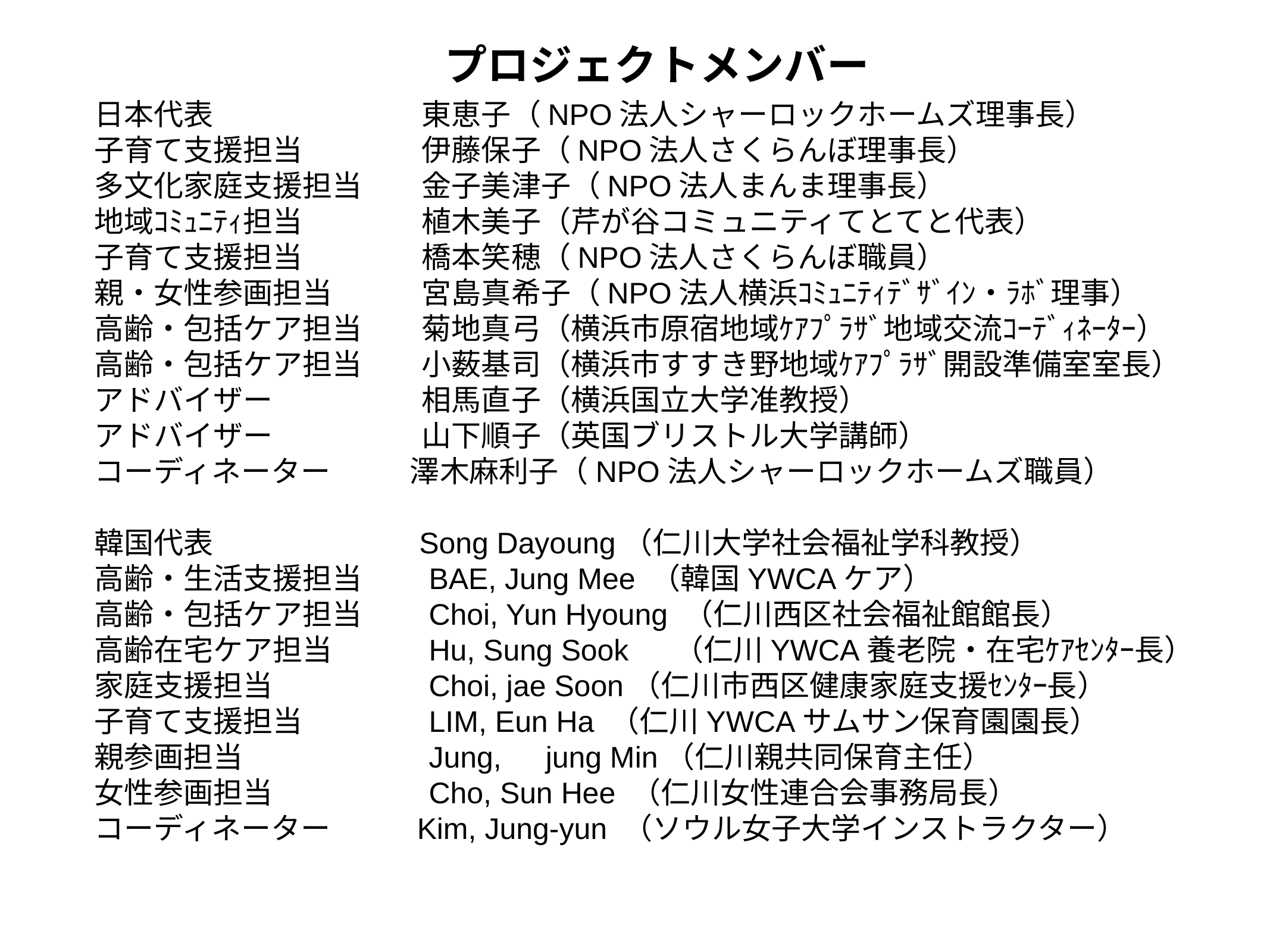

# プロジェクトメンバー
日本代表　　　　　　　東恵子（NPO法人シャーロックホームズ理事長）
子育て支援担当　　　　伊藤保子（NPO法人さくらんぼ理事長）
多文化家庭支援担当　　金子美津子（NPO法人まんま理事長）
地域ｺﾐｭﾆﾃｨ担当　　　　植木美子（芹が谷コミュニティてとてと代表）
子育て支援担当　　　　橋本笑穂（NPO法人さくらんぼ職員）
親・女性参画担当　　　宮島真希子（NPO法人横浜ｺﾐｭﾆﾃｨﾃﾞｻﾞｲﾝ・ﾗﾎﾞ理事）
高齢・包括ケア担当　　菊地真弓（横浜市原宿地域ｹｱﾌﾟﾗｻﾞ地域交流ｺｰﾃﾞｨﾈｰﾀｰ）
高齢・包括ケア担当　　小薮基司（横浜市すすき野地域ｹｱﾌﾟﾗｻﾞ開設準備室室長）
アドバイザー　　　　　相馬直子（横浜国立大学准教授）
アドバイザー　　　　　山下順子（英国ブリストル大学講師）
コーディネーター　  　 澤木麻利子（NPO法人シャーロックホームズ職員）

韓国代表　　　　　　   Song Dayoung（仁川大学社会福祉学科教授）
高齢・生活支援担当　　BAE, Jung Mee （韓国YWCAケア）
高齢・包括ケア担当　　Choi, Yun Hyoung （仁川西区社会福祉館館長）
高齢在宅ケア担当　　　Hu, Sung Sook 　（仁川YWCA養老院・在宅ｹｱｾﾝﾀｰ長）
家庭支援担当　　　　　Choi, jae Soon（仁川市西区健康家庭支援ｾﾝﾀｰ長）
子育て支援担当　　　　LIM, Eun Ha （仁川YWCAサムサン保育園園長）
親参画担当　　　　　　Jung,　jung Min（仁川親共同保育主任）
女性参画担当　　　　　Cho, Sun Hee （仁川女性連合会事務局長）
コーディネーター　　   Kim, Jung-yun （ソウル女子大学インストラクター）